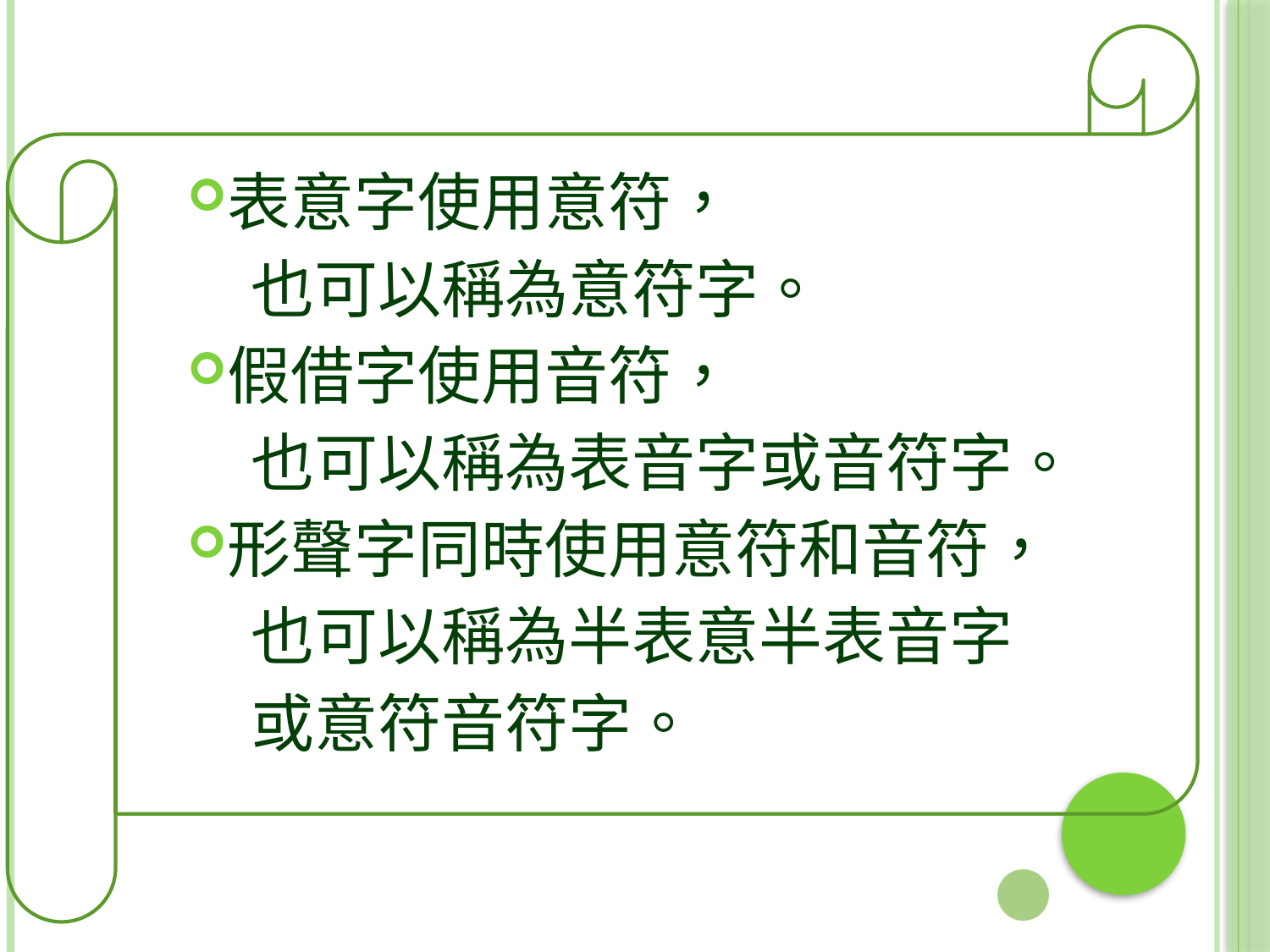

表意字使用意符，
　也可以稱為意符字。
假借字使用音符，
　也可以稱為表音字或音符字。
形聲字同時使用意符和音符，
　也可以稱為半表意半表音字
　或意符音符字。